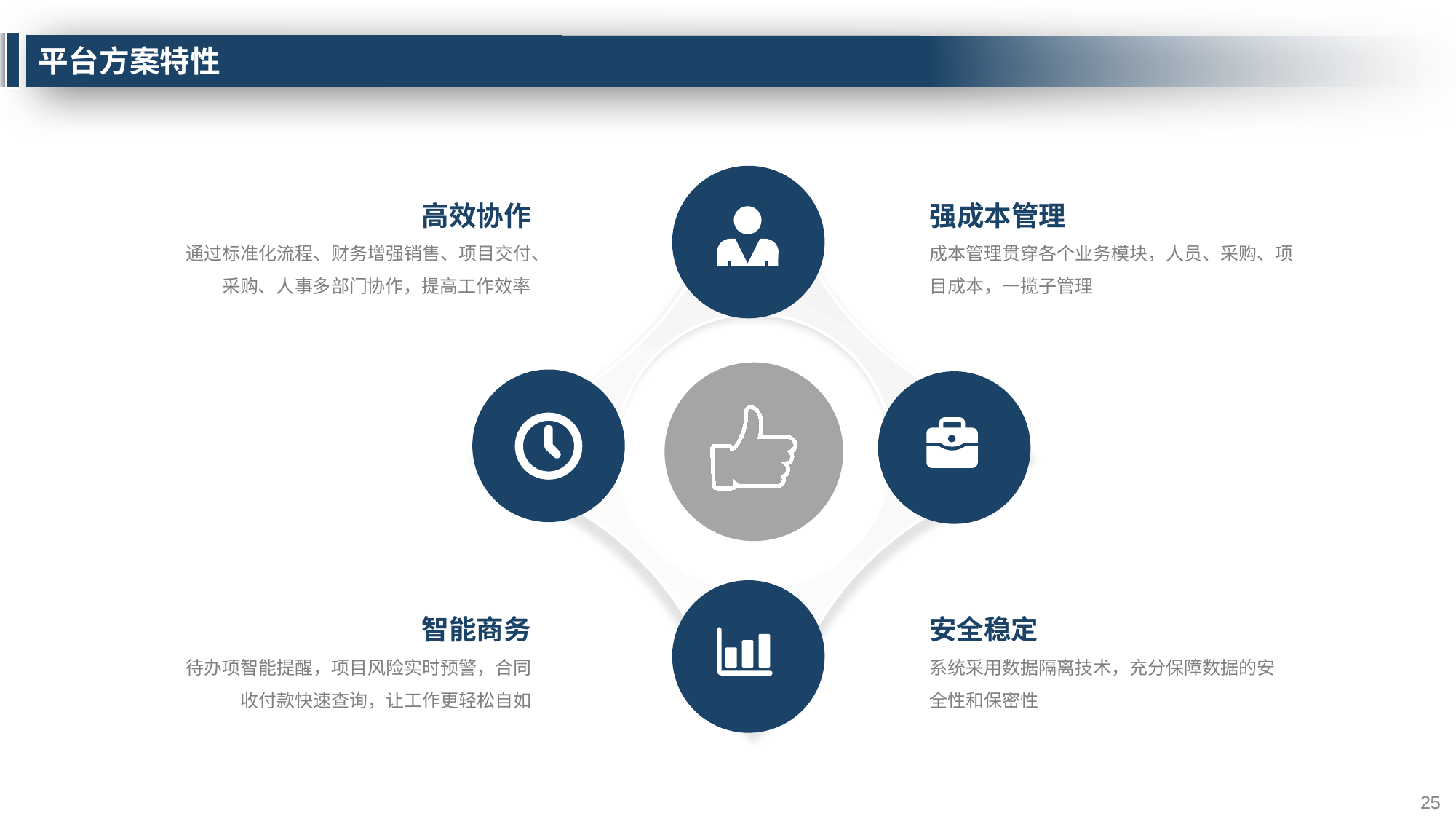

# 平台方案特性

高效协作
通过标准化流程、财务增强销售、项目交付、采购、人事多部门协作，提高工作效率
强成本管理
成本管理贯穿各个业务模块，人员、采购、项目成本，一揽子管理

智能商务
待办项智能提醒，项目风险实时预警，合同收付款快速查询，让工作更轻松自如
安全稳定
系统采用数据隔离技术，充分保障数据的安全性和保密性